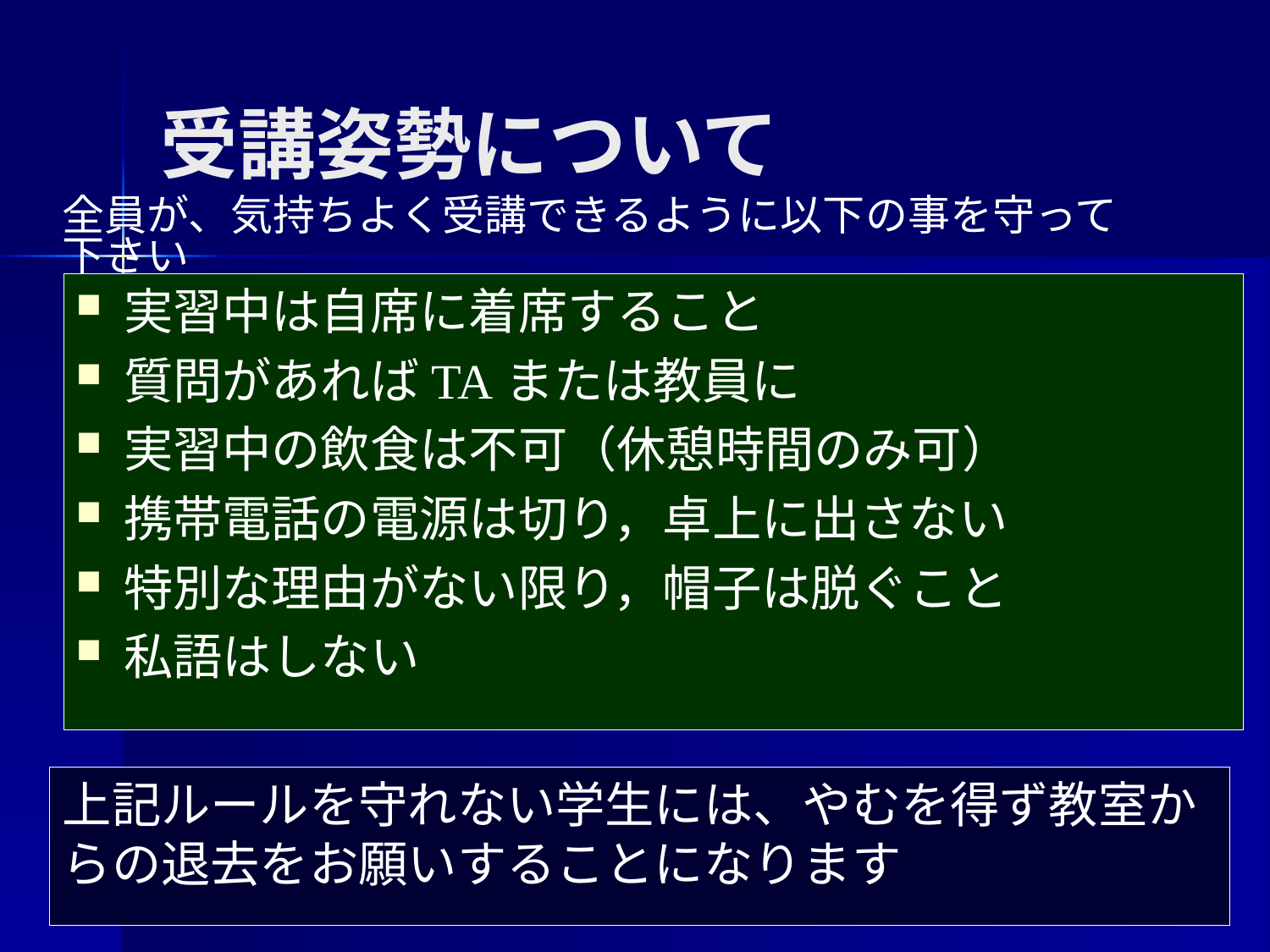

# 受講姿勢について
全員が、気持ちよく受講できるように以下の事を守って下さい
実習中は自席に着席すること
質問があればTAまたは教員に
実習中の飲食は不可（休憩時間のみ可）
携帯電話の電源は切り，卓上に出さない
特別な理由がない限り，帽子は脱ぐこと
私語はしない
上記ルールを守れない学生には、やむを得ず教室からの退去をお願いすることになります